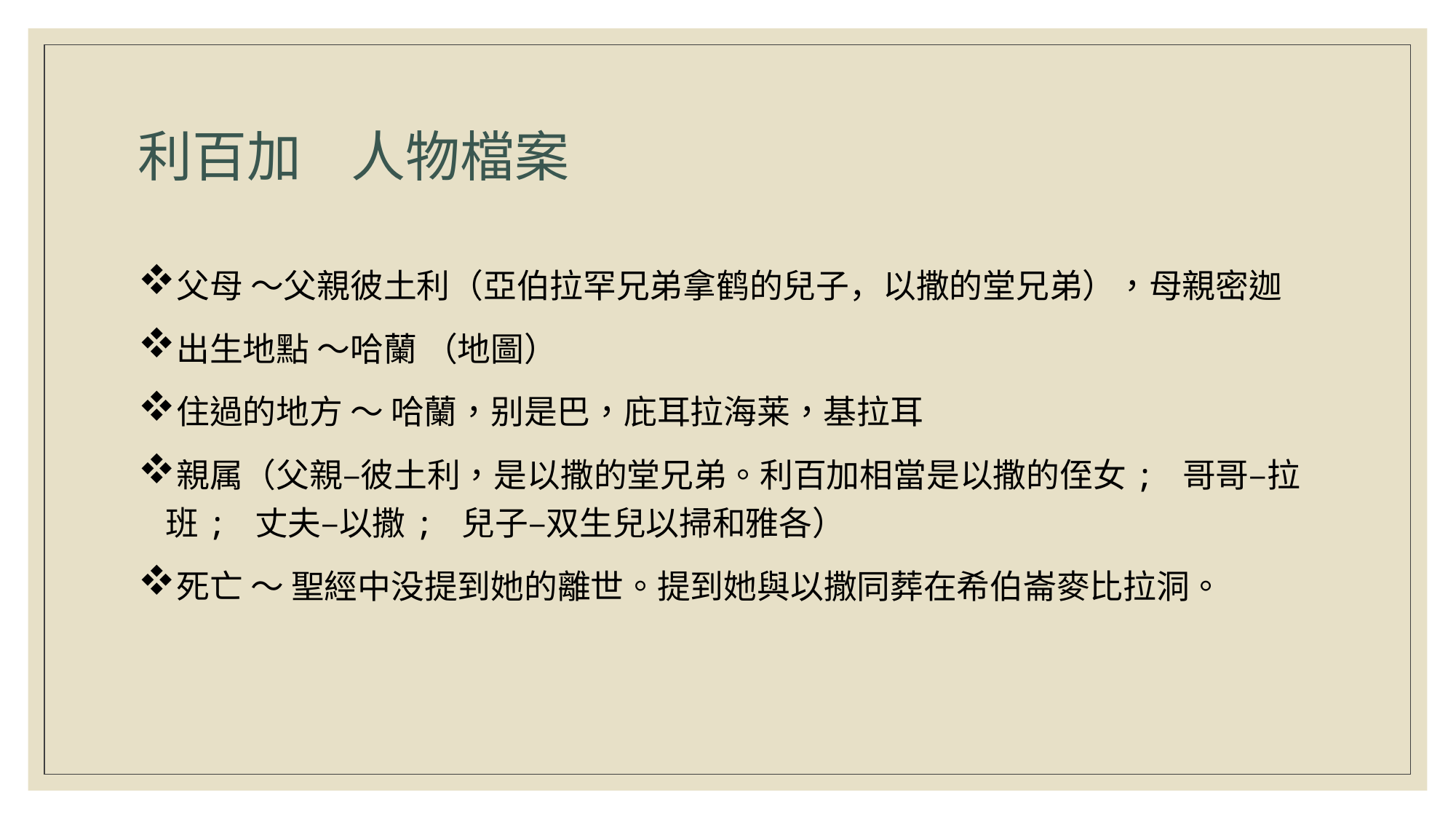

# 利百加    人物檔案
父母 ～父親彼土利（亞伯拉罕兄弟拿鹤的兒子，以撒的堂兄弟），母親密迦
出生地點 ～哈蘭 （地圖）
住過的地方 ～ 哈蘭，别是巴，庇耳拉海莱，基拉耳
親属（父親–彼土利，是以撒的堂兄弟。利百加相當是以撒的侄女; 哥哥–拉班; 丈夫–以撒; 兒子–双生兒以掃和雅各）
死亡 ～ 聖經中没提到她的離世。提到她與以撒同葬在希伯崙麥比拉洞。